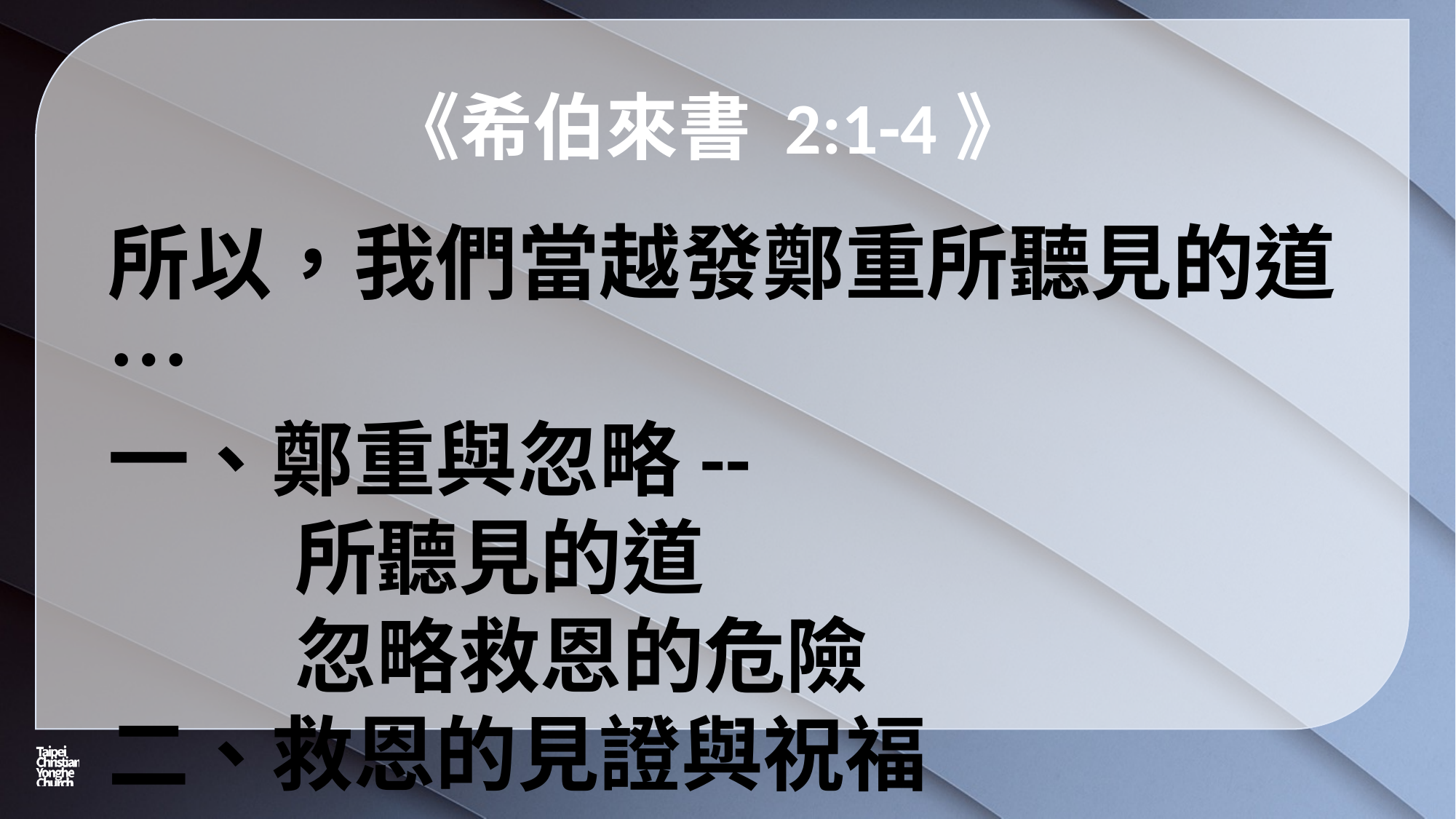

《希伯來書 2:1-4》
所以，我們當越發鄭重所聽見的道…
一、鄭重與忽略--
         所聽見的道
         忽略救恩的危險
二、救恩的見證與祝福